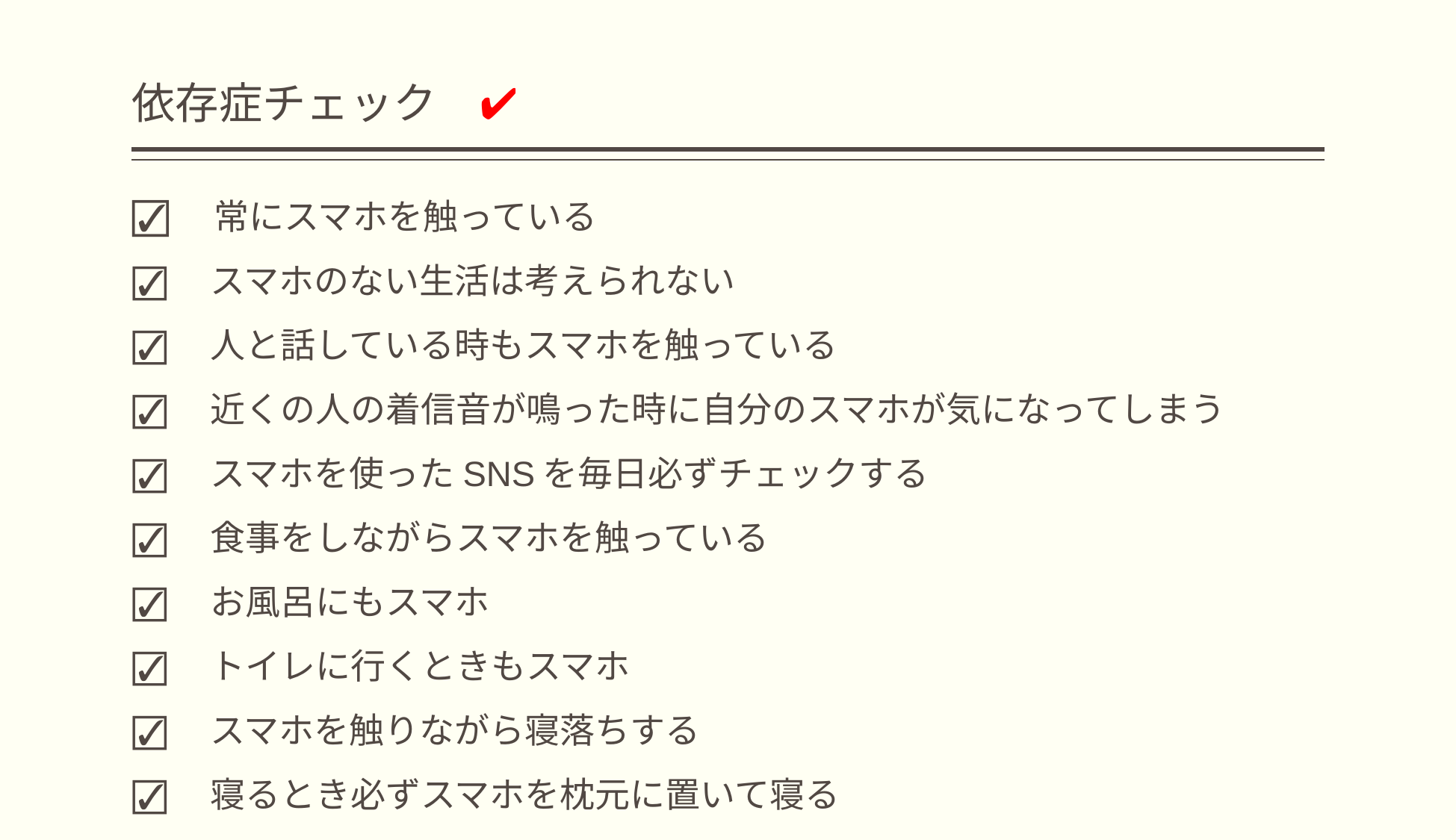

# 依存症チェック　✔
☑　常にスマホを触っている
☑　スマホのない生活は考えられない
☑　人と話している時もスマホを触っている
☑　近くの人の着信音が鳴った時に自分のスマホが気になってしまう
☑　スマホを使ったSNSを毎日必ずチェックする
☑　食事をしながらスマホを触っている
☑　お風呂にもスマホ
☑　トイレに行くときもスマホ
☑　スマホを触りながら寝落ちする
☑　寝るとき必ずスマホを枕元に置いて寝る